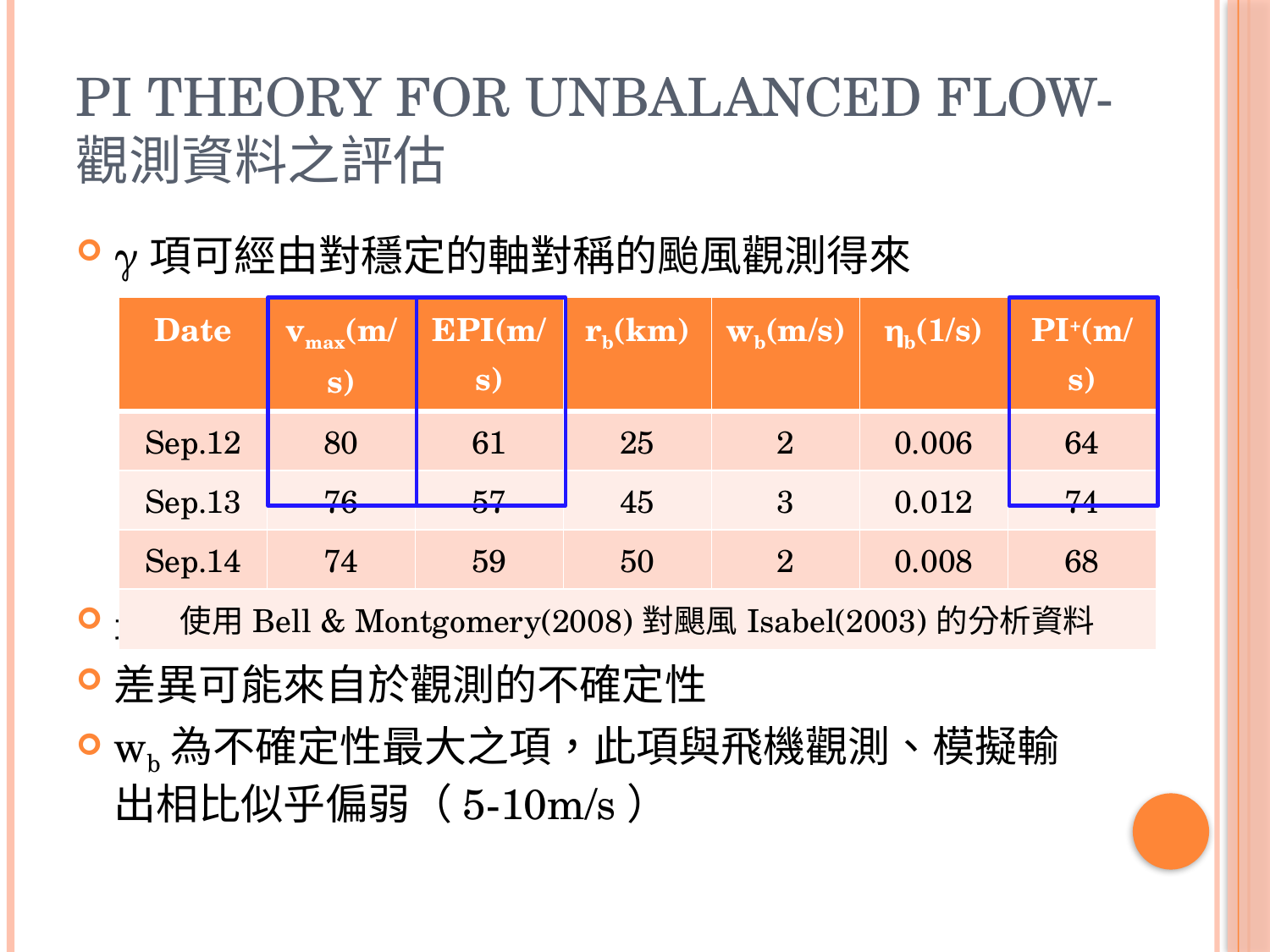

# PI Theory for Unbalanced Flow-觀測資料之評估
γ項可經由對穩定的軸對稱的颱風觀測得來

最大差異在12日，可能是颶風尚未發展到穩定所致
差異可能來自於觀測的不確定性
wb為不確定性最大之項，此項與飛機觀測、模擬輸出相比似乎偏弱（5-10m/s）
| Date | vmax(m/s) | EPI(m/s) | rb(km) | wb(m/s) | ηb(1/s) | PI+(m/s) |
| --- | --- | --- | --- | --- | --- | --- |
| Sep.12 | 80 | 61 | 25 | 2 | 0.006 | 64 |
| Sep.13 | 76 | 57 | 45 | 3 | 0.012 | 74 |
| Sep.14 | 74 | 59 | 50 | 2 | 0.008 | 68 |
| 使用Bell & Montgomery(2008)對颶風Isabel(2003)的分析資料 |  |  |  |  |  |  |